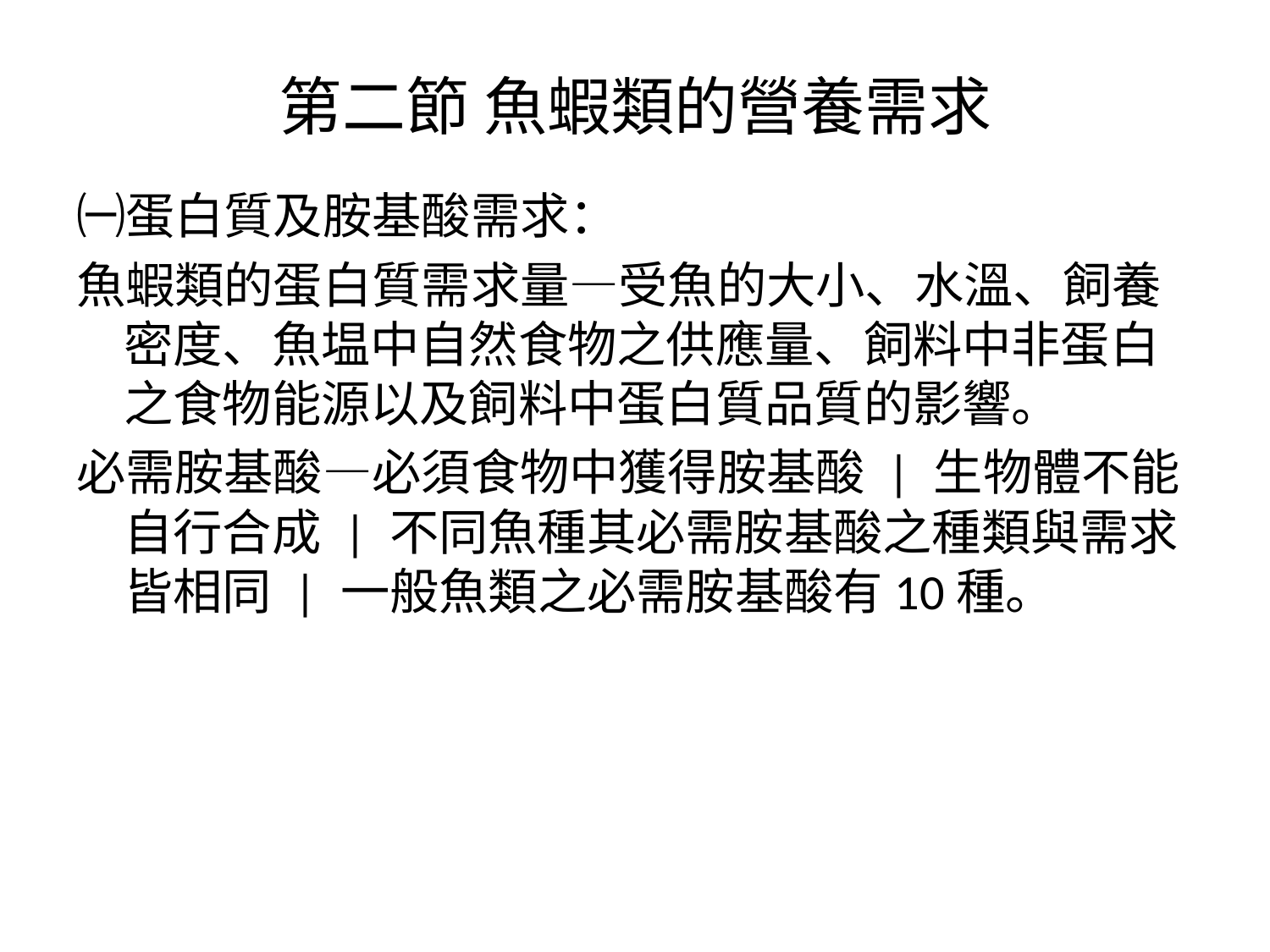

# 第二節 魚蝦類的營養需求
㈠蛋白質及胺基酸需求：
魚蝦類的蛋白質需求量—受魚的大小、水溫、飼養密度、魚塭中自然食物之供應量、飼料中非蛋白之食物能源以及飼料中蛋白質品質的影響。
必需胺基酸—必須食物中獲得胺基酸 | 生物體不能自行合成 | 不同魚種其必需胺基酸之種類與需求皆相同 | 一般魚類之必需胺基酸有10種。